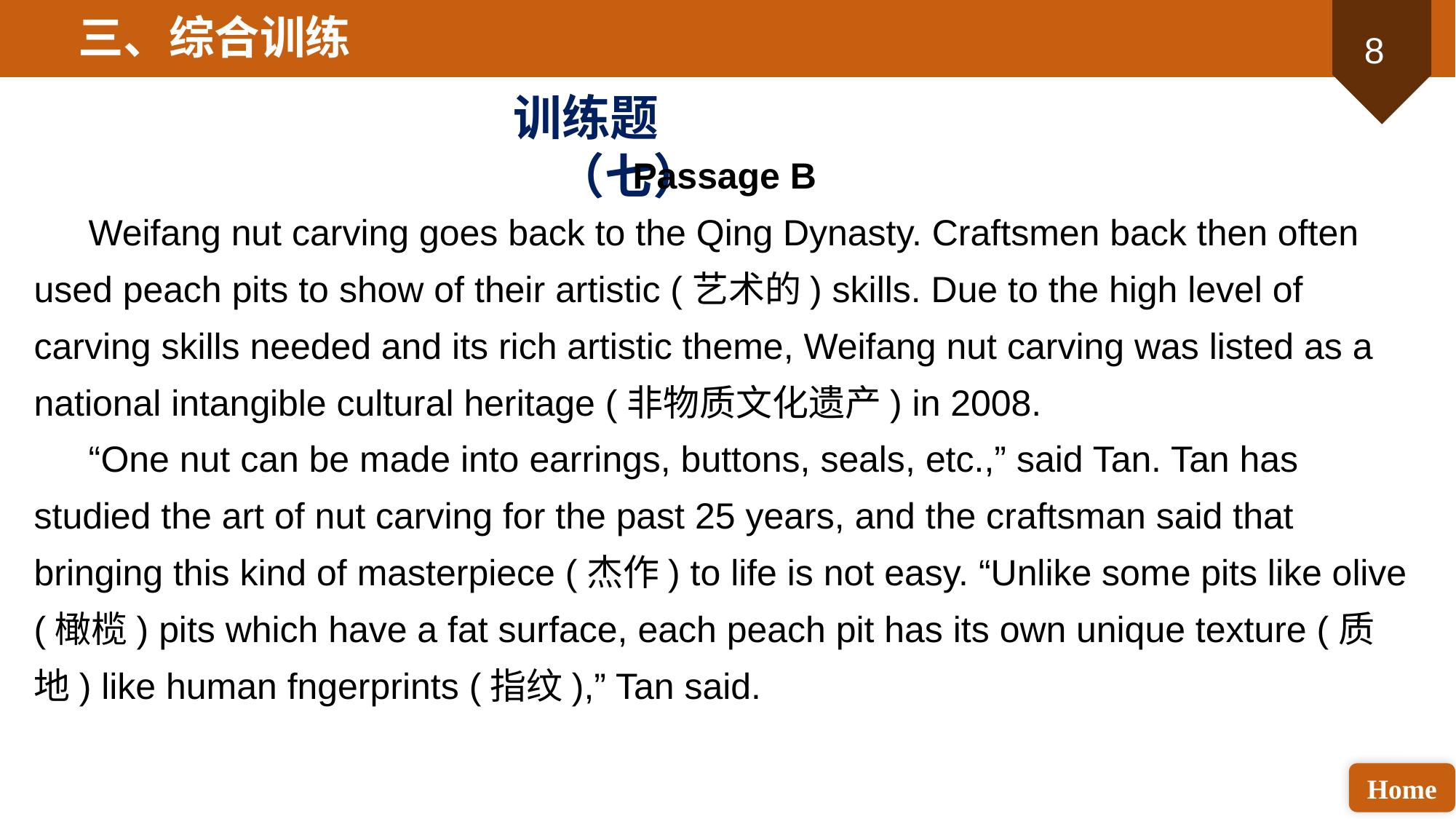

三、综合训练
训练题（七）
Passage B
Weifang nut carving goes back to the Qing Dynasty. Craftsmen back then often used peach pits to show of their artistic (艺术的) skills. Due to the high level of carving skills needed and its rich artistic theme, Weifang nut carving was listed as a national intangible cultural heritage (非物质文化遗产) in 2008.
“One nut can be made into earrings, buttons, seals, etc.,” said Tan. Tan has studied the art of nut carving for the past 25 years, and the craftsman said that bringing this kind of masterpiece (杰作) to life is not easy. “Unlike some pits like olive (橄榄) pits which have a fat surface, each peach pit has its own unique texture (质地) like human fngerprints (指纹),” Tan said.